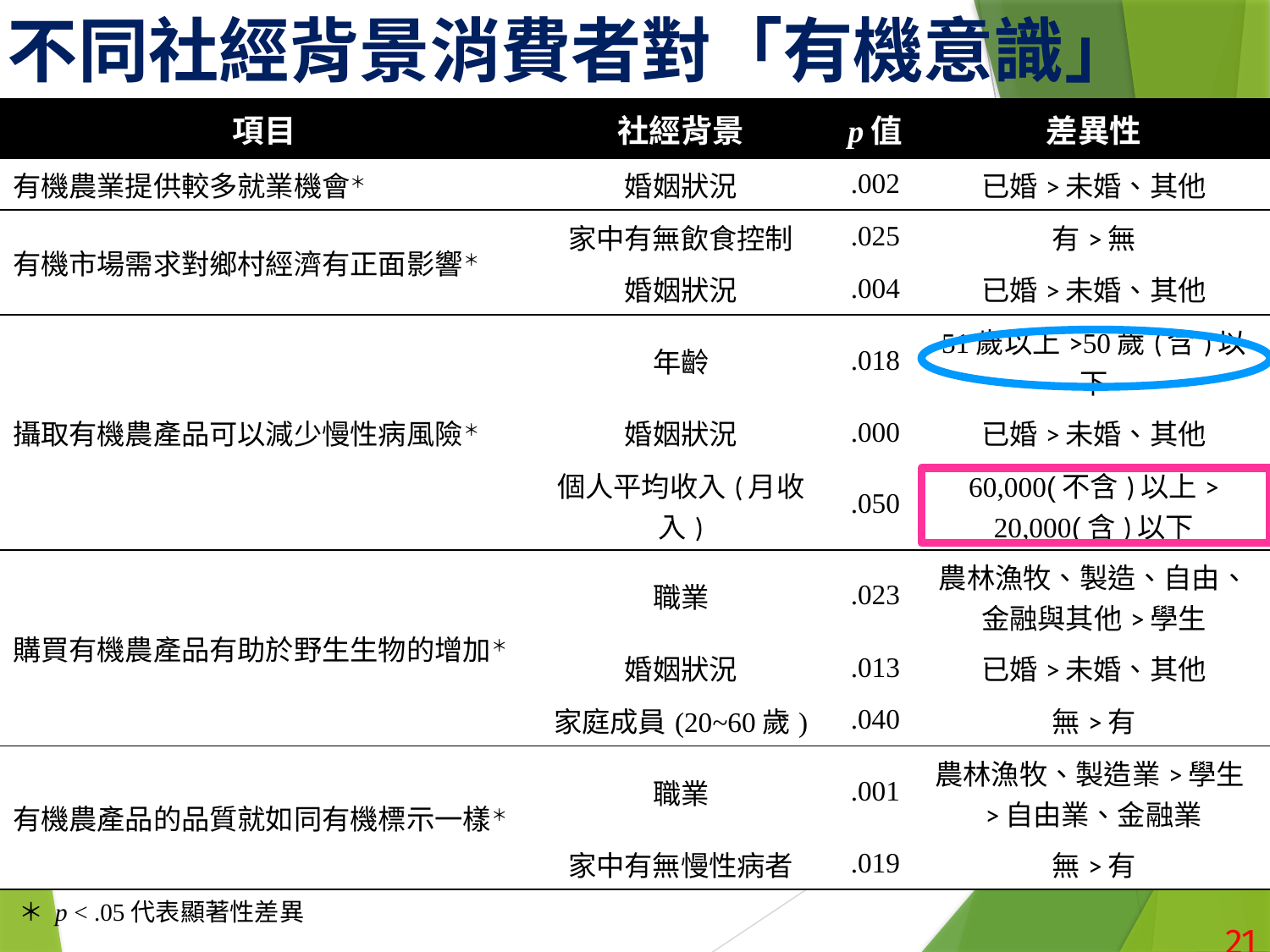

# 不同社經背景消費者對「有機意識」(2)
| 項目 | 社經背景 | p值 | 差異性 |
| --- | --- | --- | --- |
| 有機農業提供較多就業機會＊ | 婚姻狀況 | .002 | 已婚>未婚、其他 |
| 有機市場需求對鄉村經濟有正面影響＊ | 家中有無飲食控制 | .025 | 有>無 |
|  | 婚姻狀況 | .004 | 已婚>未婚、其他 |
| 攝取有機農產品可以減少慢性病風險＊ | 年齡 | .018 | 51歲以上>50歲(含)以下 |
|  | 婚姻狀況 | .000 | 已婚>未婚、其他 |
|  | 個人平均收入(月收入) | .050 | 60,000(不含)以上> 20,000(含)以下 |
| 購買有機農產品有助於野生生物的增加＊ | 職業 | .023 | 農林漁牧、製造、自由、金融與其他>學生 |
|  | 婚姻狀況 | .013 | 已婚>未婚、其他 |
|  | 家庭成員(20~60歲) | .040 | 無>有 |
| 有機農產品的品質就如同有機標示一樣＊ | 職業 | .001 | 農林漁牧、製造業>學生>自由業、金融業 |
|  | 家中有無慢性病者 | .019 | 無>有 |

＊ p < .05代表顯著性差異
21